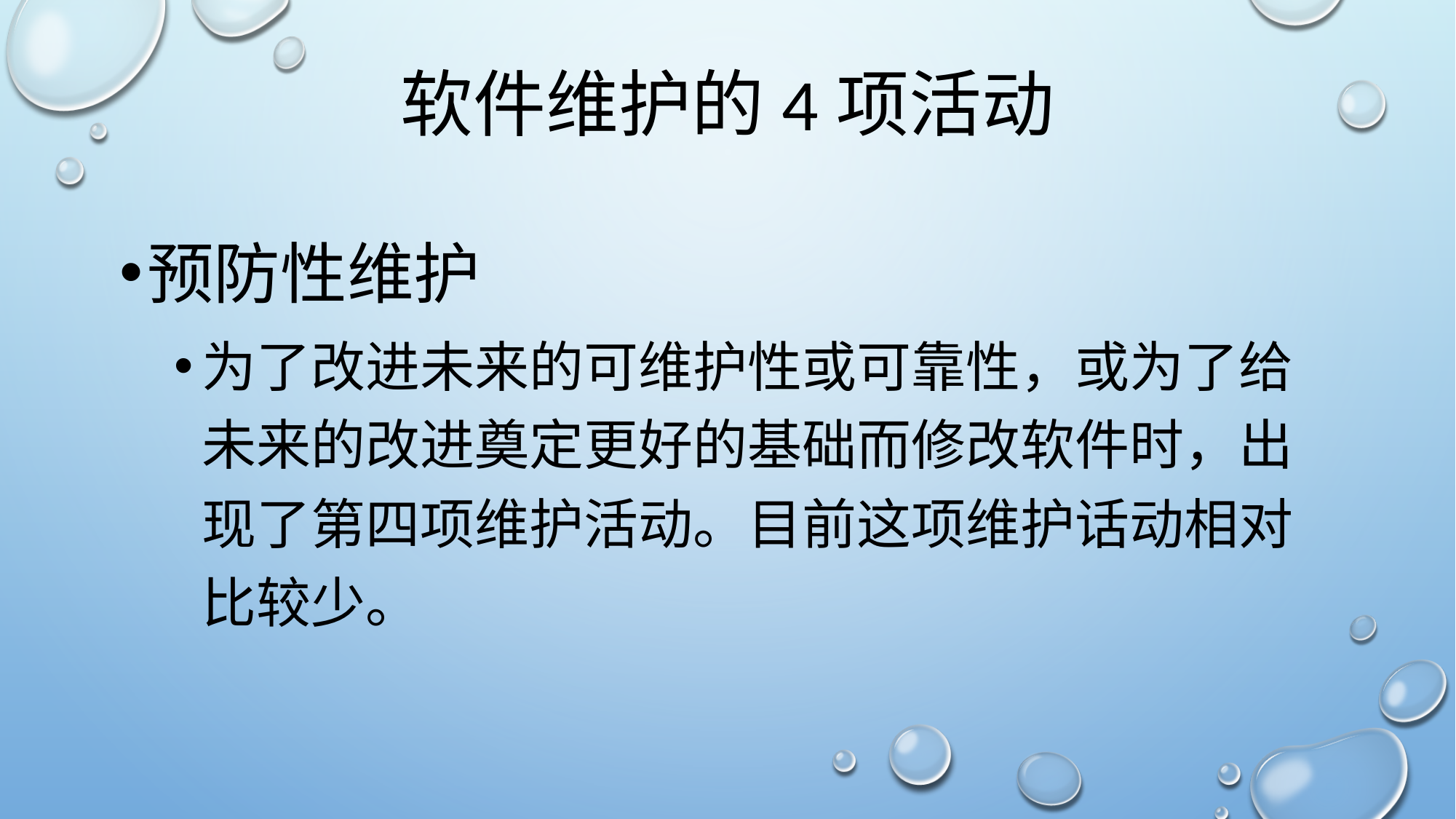

# 软件维护的4项活动
预防性维护
为了改进未来的可维护性或可靠性，或为了给未来的改进奠定更好的基础而修改软件时，出现了第四项维护活动。目前这项维护话动相对比较少。